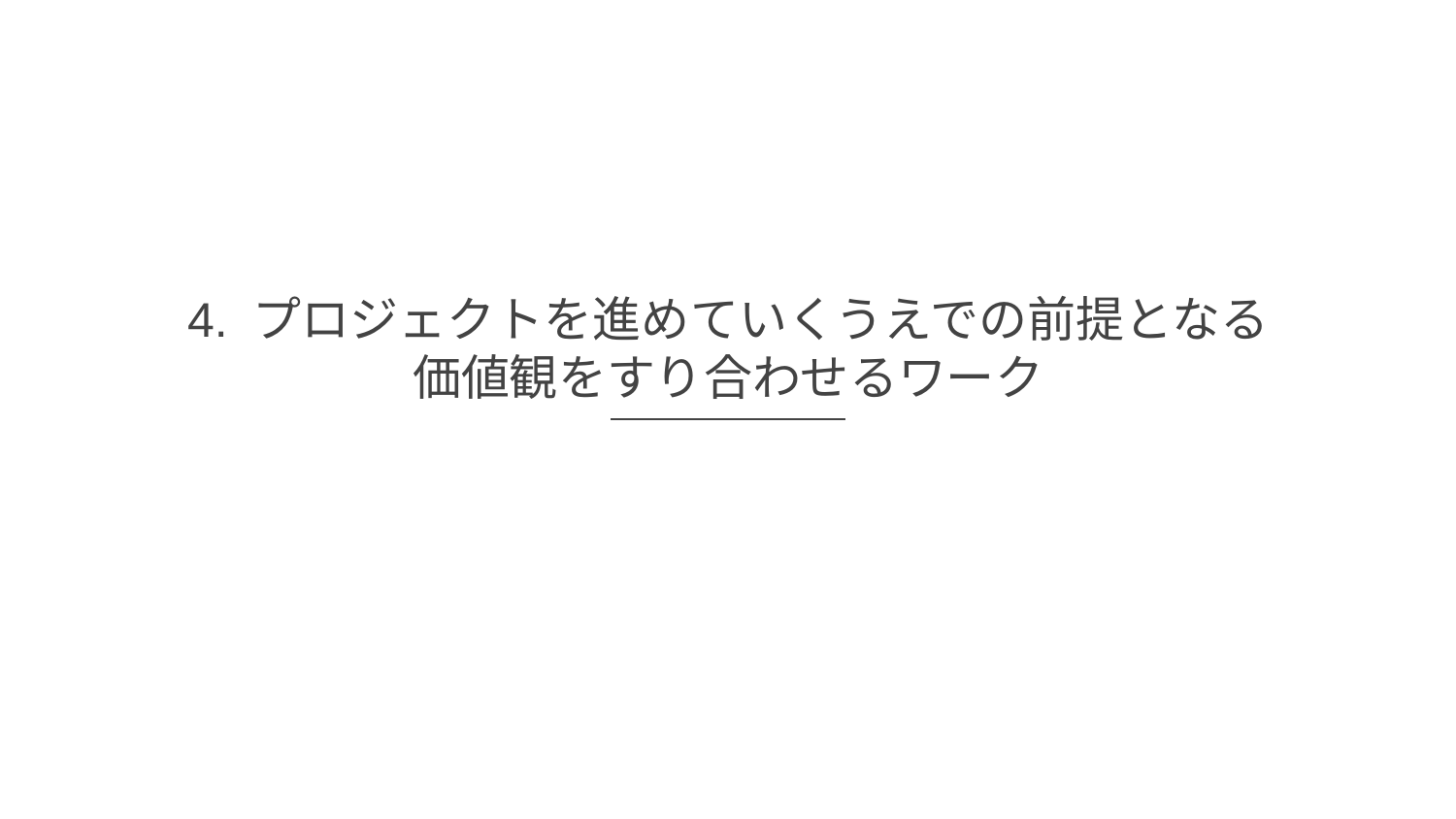

4. プロジェクトを進めていくうえでの前提となる
価値観をすり合わせるワーク